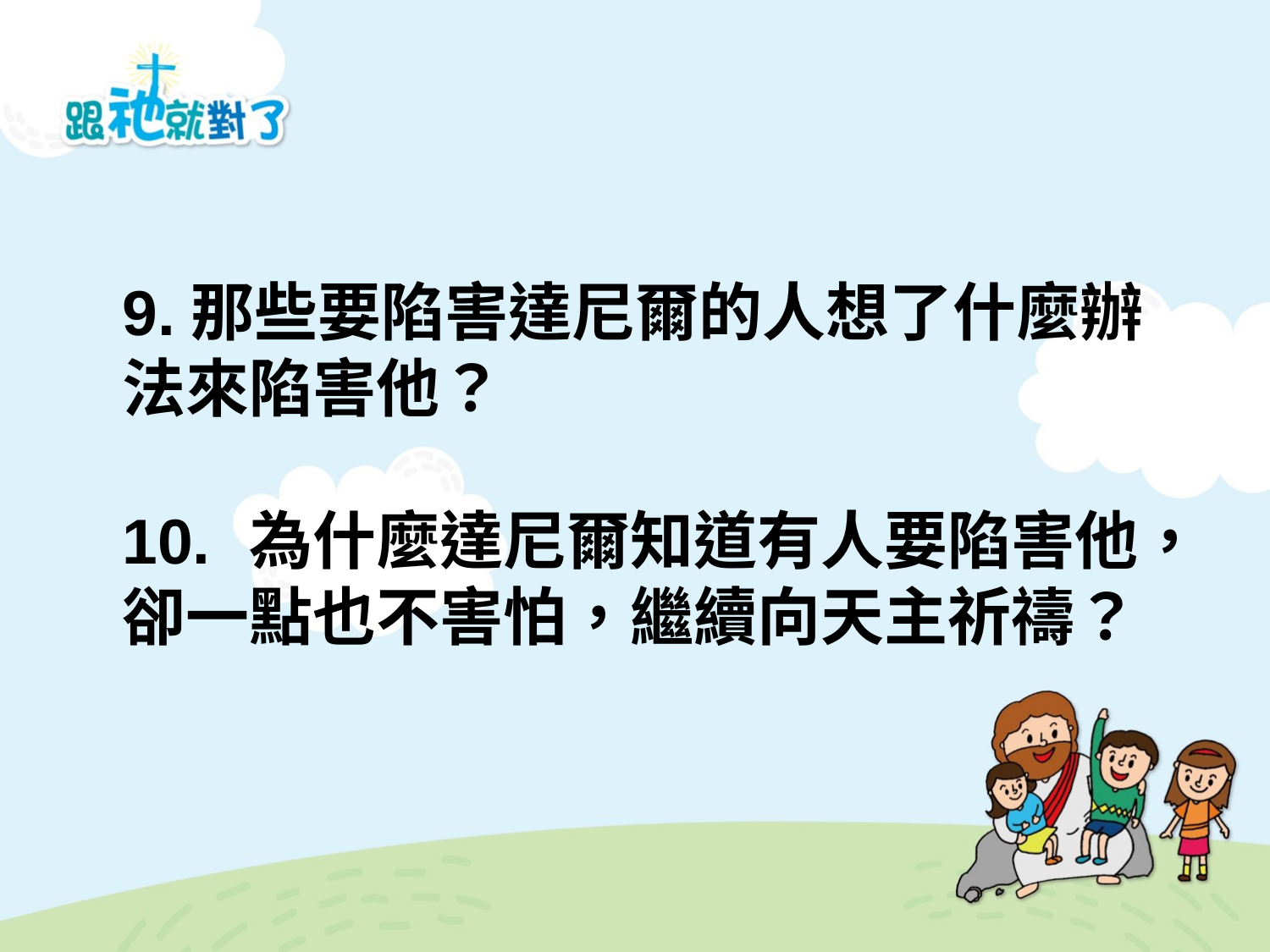

9.那些要陷害達尼爾的人想了什麼辦法來陷害他？

10.	為什麼達尼爾知道有人要陷害他，卻一點也不害怕，繼續向天主祈禱？